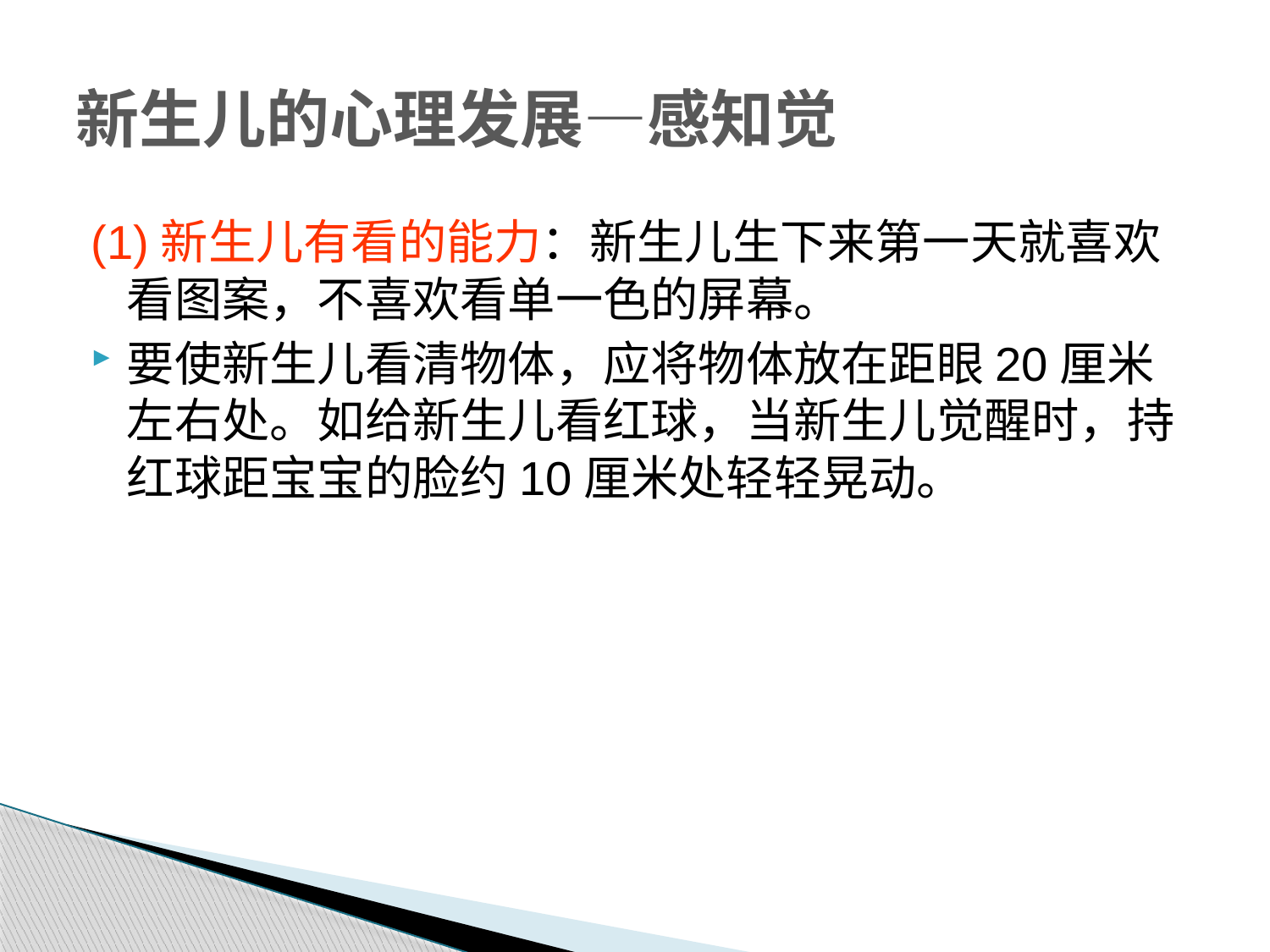

# 新生儿的心理发展—感知觉
(1)新生儿有看的能力：新生儿生下来第一天就喜欢看图案，不喜欢看单一色的屏幕。
要使新生儿看清物体，应将物体放在距眼20厘米左右处。如给新生儿看红球，当新生儿觉醒时，持红球距宝宝的脸约10厘米处轻轻晃动。